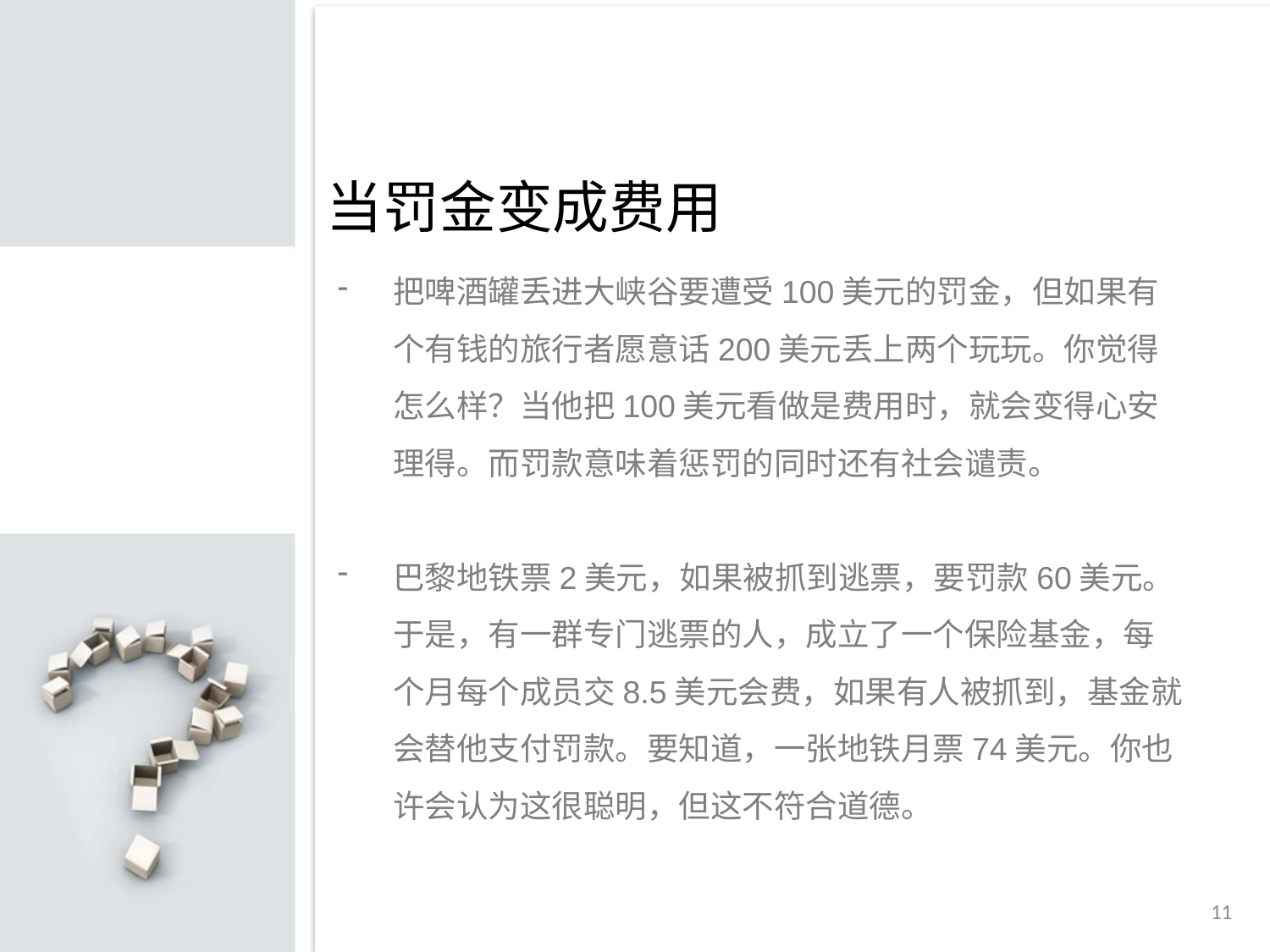

当罚金变成费用
把啤酒罐丢进大峡谷要遭受100美元的罚金，但如果有个有钱的旅行者愿意话200美元丢上两个玩玩。你觉得怎么样？当他把100美元看做是费用时，就会变得心安理得。而罚款意味着惩罚的同时还有社会谴责。

巴黎地铁票2美元，如果被抓到逃票，要罚款60美元。于是，有一群专门逃票的人，成立了一个保险基金，每个月每个成员交8.5美元会费，如果有人被抓到，基金就会替他支付罚款。要知道，一张地铁月票74美元。你也许会认为这很聪明，但这不符合道德。
点击添加标题
点击添加标题
点击添加标题
11